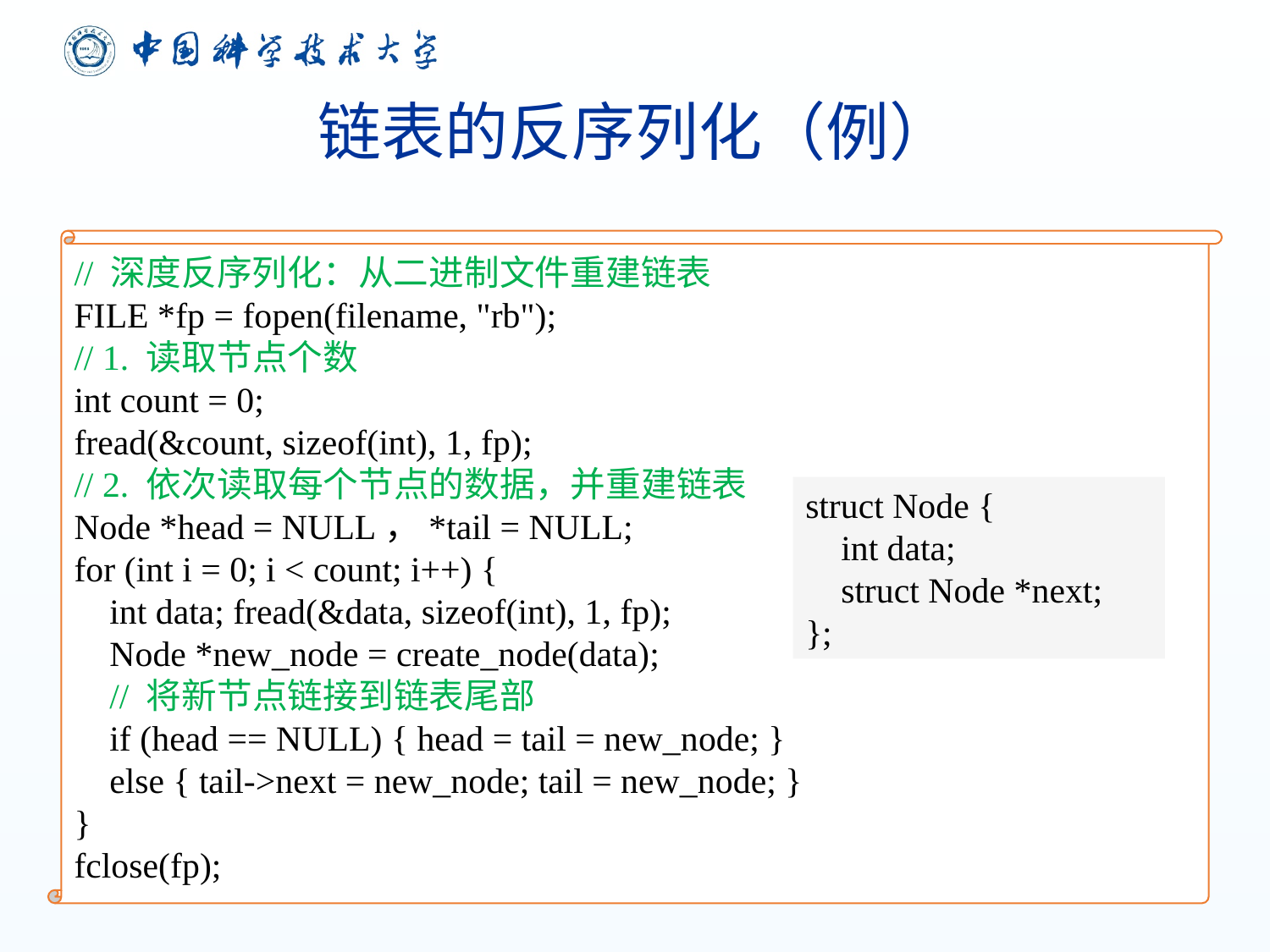

# 链表的反序列化（例）
// 深度反序列化：从二进制文件重建链表
FILE *fp = fopen(filename, "rb");
// 1. 读取节点个数
int count = 0;
fread(&count, sizeof(int), 1, fp);
// 2. 依次读取每个节点的数据，并重建链表
Node *head = NULL，*tail = NULL;
for (int i = 0; i < count; i++) {
    int data; fread(&data, sizeof(int), 1, fp);
    Node *new_node = create_node(data);
    // 将新节点链接到链表尾部
    if (head == NULL) { head = tail = new_node; }
    else { tail->next = new_node; tail = new_node; }
}
fclose(fp);

struct Node {
    int data;
    struct Node *next;
};